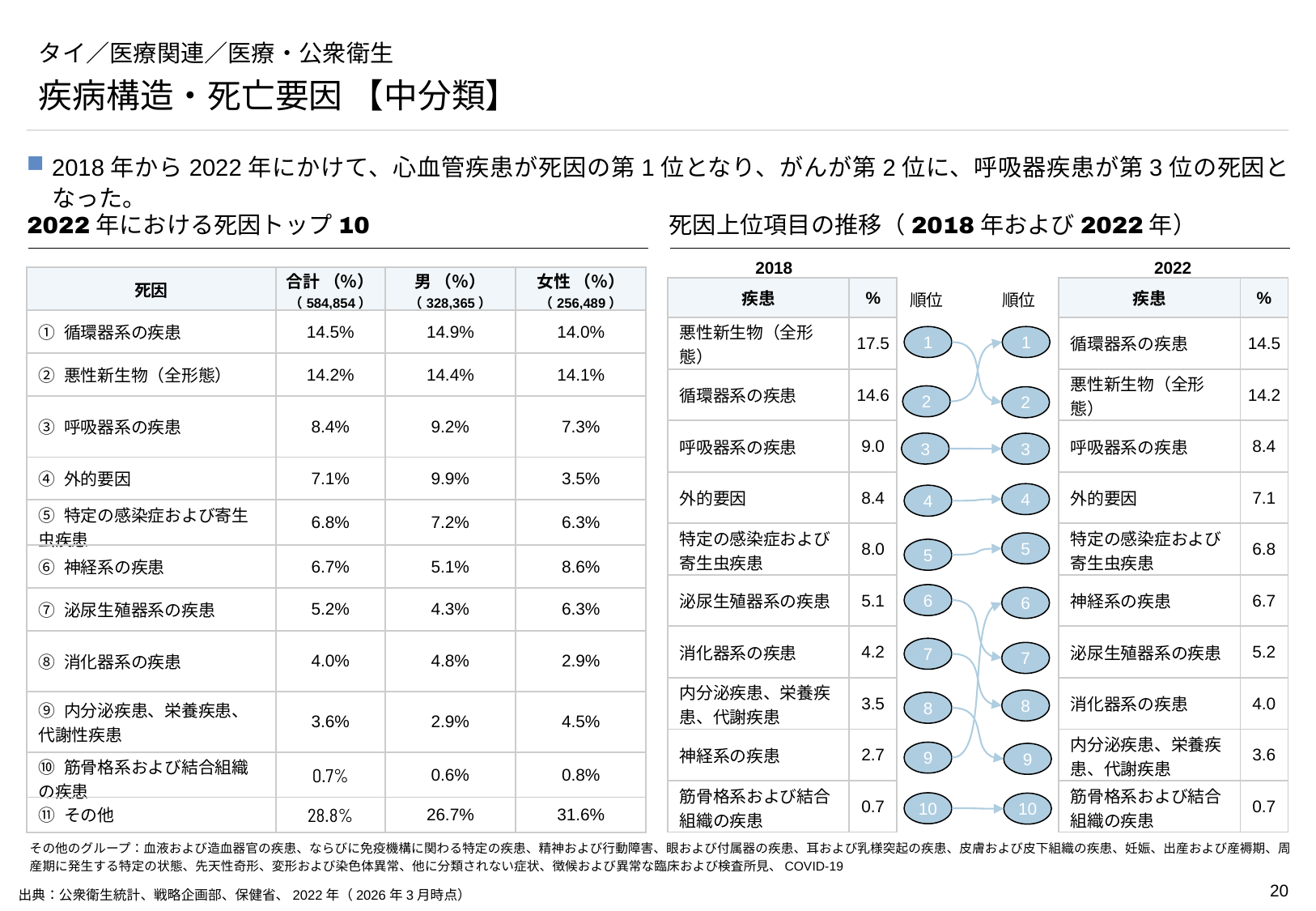

# タイ／医療関連／医療・公衆衛生
疾病構造・死亡要因 【中分類】
2018年から2022年にかけて、心血管疾患が死因の第1位となり、がんが第2位に、呼吸器疾患が第3位の死因となった。
2022年における死因トップ10
死因上位項目の推移（2018年および2022年）
2018
2022
| 死因 | 合計 （％） （584,854） | 男 （％） （328,365） | 女性 （％） （256,489） |
| --- | --- | --- | --- |
| ① 循環器系の疾患 | 14.5% | 14.9% | 14.0% |
| ➁ 悪性新生物（全形態） | 14.2% | 14.4% | 14.1% |
| ③ 呼吸器系の疾患 | 8.4% | 9.2% | 7.3% |
| ④ 外的要因 | 7.1% | 9.9% | 3.5% |
| ⑤ 特定の感染症および寄生虫疾患 | 6.8% | 7.2% | 6.3% |
| ⑥ 神経系の疾患 | 6.7% | 5.1% | 8.6% |
| ⑦ 泌尿生殖器系の疾患 | 5.2% | 4.3% | 6.3% |
| ⑧ 消化器系の疾患 | 4.0% | 4.8% | 2.9% |
| ⑨ 内分泌疾患、栄養疾患、代謝性疾患 | 3.6% | 2.9% | 4.5% |
| ➉ 筋骨格系および結合組織の疾患 | 0.7% | 0.6% | 0.8% |
| ⑪ その他 | 28.8% | 26.7% | 31.6% |
| 疾患 | % |
| --- | --- |
| 悪性新生物（全形態） | 17.5 |
| 循環器系の疾患 | 14.6 |
| 呼吸器系の疾患 | 9.0 |
| 外的要因 | 8.4 |
| 特定の感染症および寄生虫疾患 | 8.0 |
| 泌尿生殖器系の疾患 | 5.1 |
| 消化器系の疾患 | 4.2 |
| 内分泌疾患、栄養疾患、代謝疾患 | 3.5 |
| 神経系の疾患 | 2.7 |
| 筋骨格系および結合組織の疾患 | 0.7 |
| 疾患 | % |
| --- | --- |
| 循環器系の疾患 | 14.5 |
| 悪性新生物（全形態） | 14.2 |
| 呼吸器系の疾患 | 8.4 |
| 外的要因 | 7.1 |
| 特定の感染症および寄生虫疾患 | 6.8 |
| 神経系の疾患 | 6.7 |
| 泌尿生殖器系の疾患 | 5.2 |
| 消化器系の疾患 | 4.0 |
| 内分泌疾患、栄養疾患、代謝疾患 | 3.6 |
| 筋骨格系および結合組織の疾患 | 0.7 |
順位
順位
1
1
2
2
3
3
4
4
5
5
6
6
7
7
8
8
9
9
10
10
その他のグループ：血液および造血器官の疾患、ならびに免疫機構に関わる特定の疾患、精神および行動障害、眼および付属器の疾患、耳および乳様突起の疾患、皮膚および皮下組織の疾患、妊娠、出産および産褥期、周産期に発生する特定の状態、先天性奇形、変形および染色体異常、他に分類されない症状、徴候および異常な臨床および検査所見、COVID-19
出典：公衆衛生統計、戦略企画部、保健省、2022年（2026年3月時点）